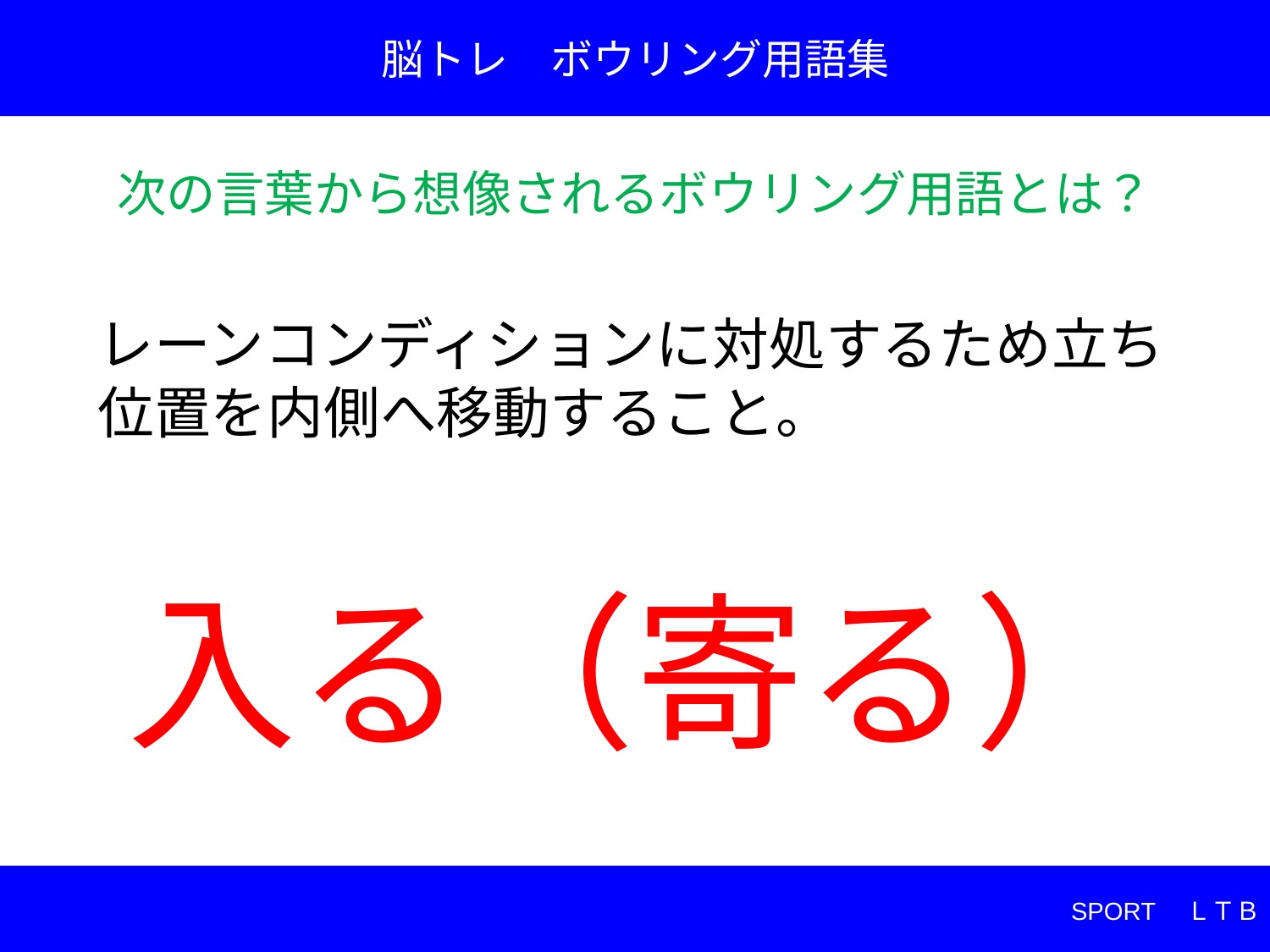

脳トレ　ボウリング用語集
次の言葉から想像されるボウリング用語とは？
レーンコンディションに対処するため立ち位置を内側へ移動すること。
# 入る（寄る）
SPORT　ＬＴＢ